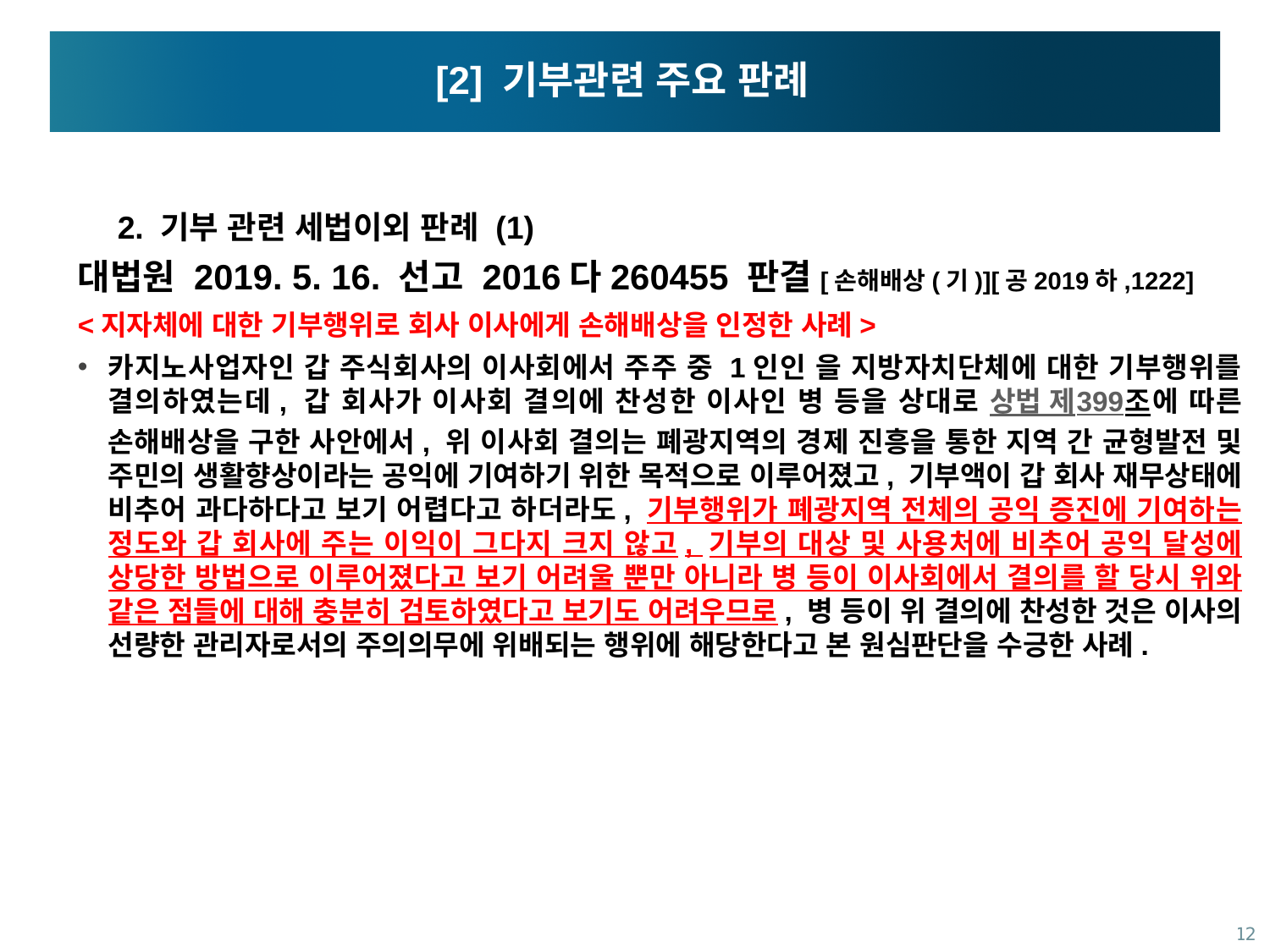

# [2] 기부관련 주요 판례
2. 기부 관련 세법이외 판례 (1)
대법원 2019. 5. 16. 선고 2016다260455 판결[손해배상(기)][공2019하,1222]
<지자체에 대한 기부행위로 회사 이사에게 손해배상을 인정한 사례>
카지노사업자인 갑 주식회사의 이사회에서 주주 중 1인인 을 지방자치단체에 대한 기부행위를 결의하였는데, 갑 회사가 이사회 결의에 찬성한 이사인 병 등을 상대로 상법 제399조에 따른 손해배상을 구한 사안에서, 위 이사회 결의는 폐광지역의 경제 진흥을 통한 지역 간 균형발전 및 주민의 생활향상이라는 공익에 기여하기 위한 목적으로 이루어졌고, 기부액이 갑 회사 재무상태에 비추어 과다하다고 보기 어렵다고 하더라도, 기부행위가 폐광지역 전체의 공익 증진에 기여하는 정도와 갑 회사에 주는 이익이 그다지 크지 않고, 기부의 대상 및 사용처에 비추어 공익 달성에 상당한 방법으로 이루어졌다고 보기 어려울 뿐만 아니라 병 등이 이사회에서 결의를 할 당시 위와 같은 점들에 대해 충분히 검토하였다고 보기도 어려우므로, 병 등이 위 결의에 찬성한 것은 이사의 선량한 관리자로서의 주의의무에 위배되는 행위에 해당한다고 본 원심판단을 수긍한 사례.

12